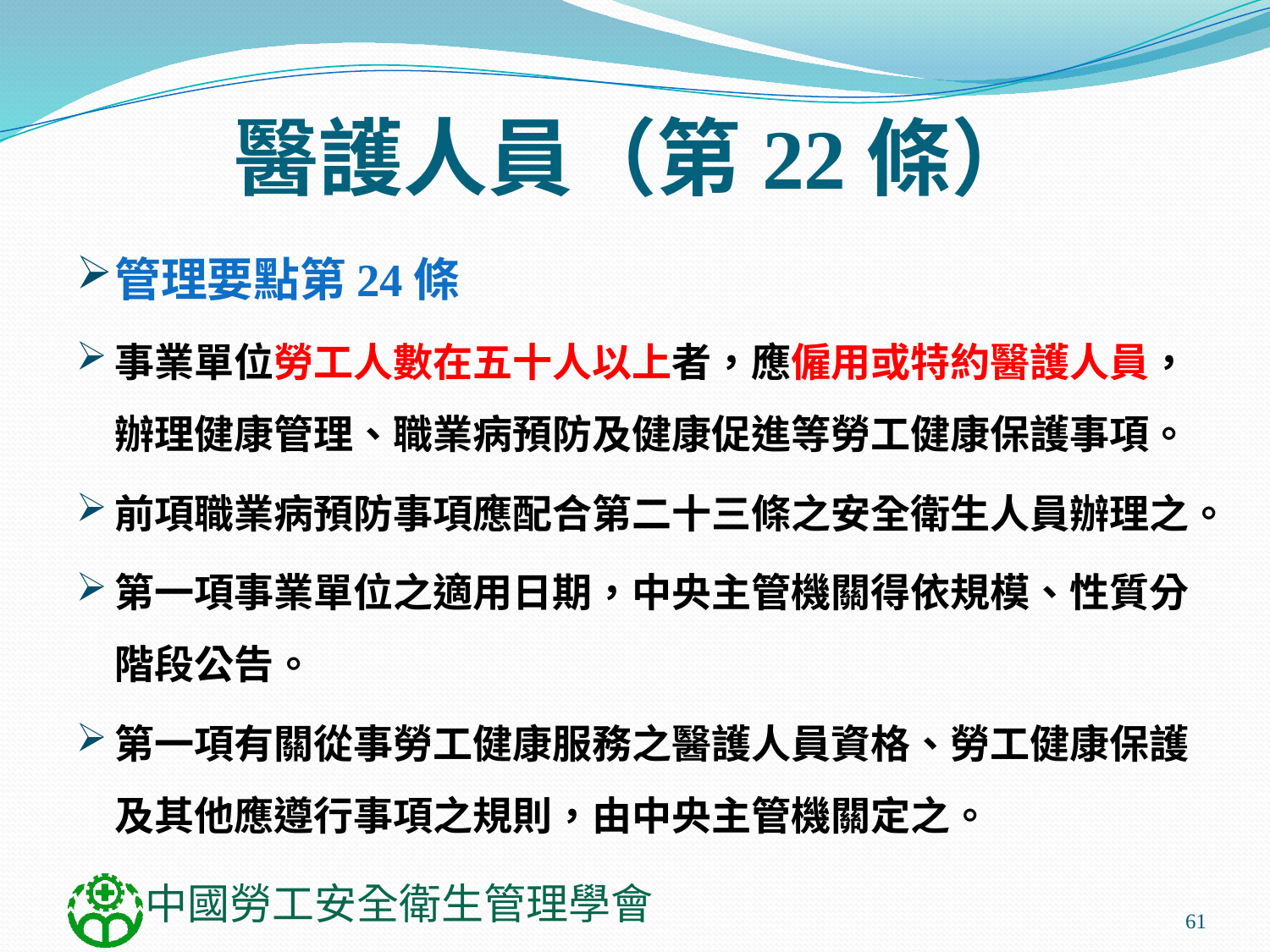

# 醫護人員（第22條）
管理要點第24條
事業單位勞工人數在五十人以上者，應僱用或特約醫護人員，辦理健康管理、職業病預防及健康促進等勞工健康保護事項。
前項職業病預防事項應配合第二十三條之安全衛生人員辦理之。
第一項事業單位之適用日期，中央主管機關得依規模、性質分階段公告。
第一項有關從事勞工健康服務之醫護人員資格、勞工健康保護及其他應遵行事項之規則，由中央主管機關定之。
61